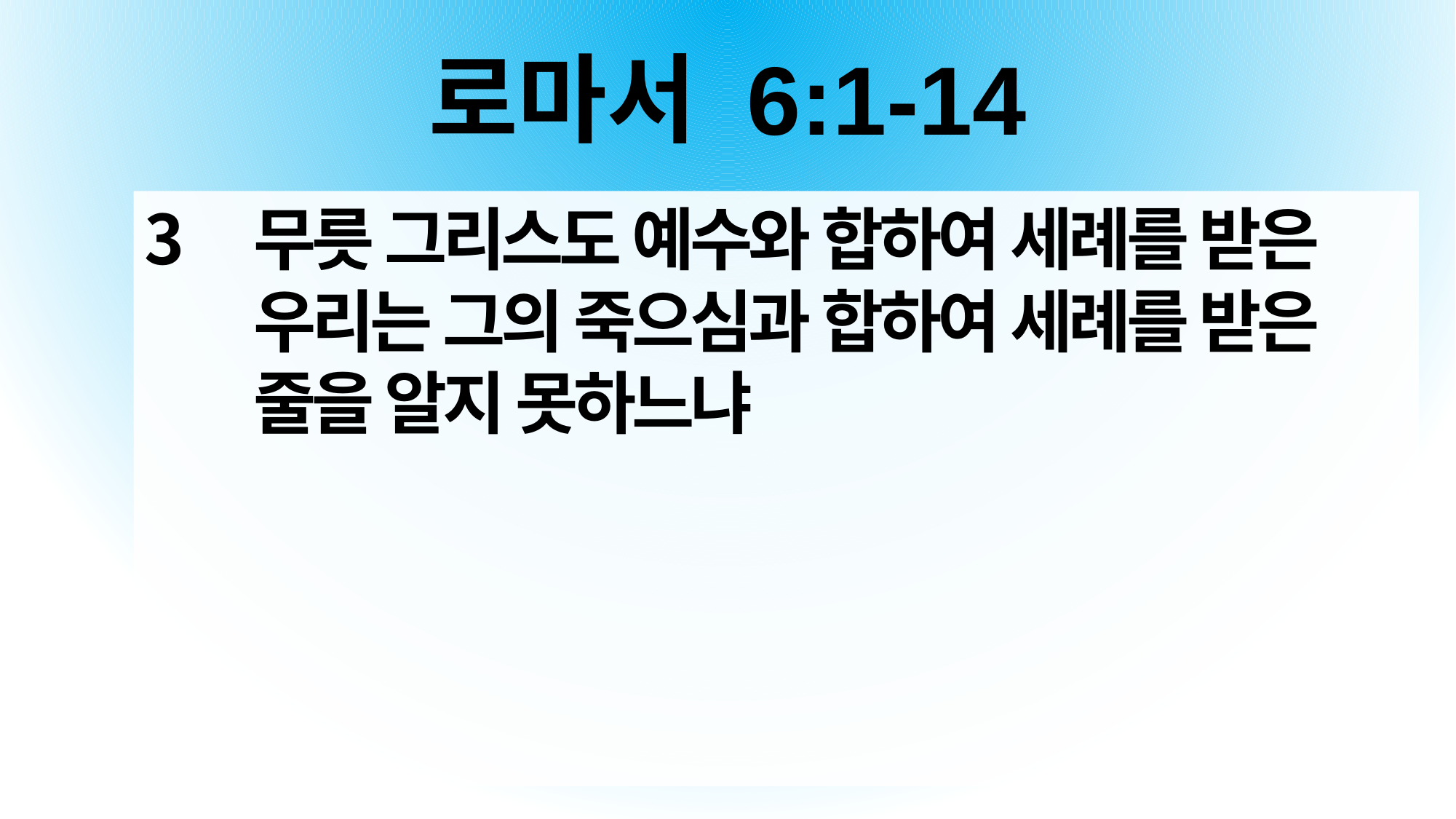

# 로마서 6:1-14
무릇 그리스도 예수와 합하여 세례를 받은 우리는 그의 죽으심과 합하여 세례를 받은 줄을 알지 못하느냐